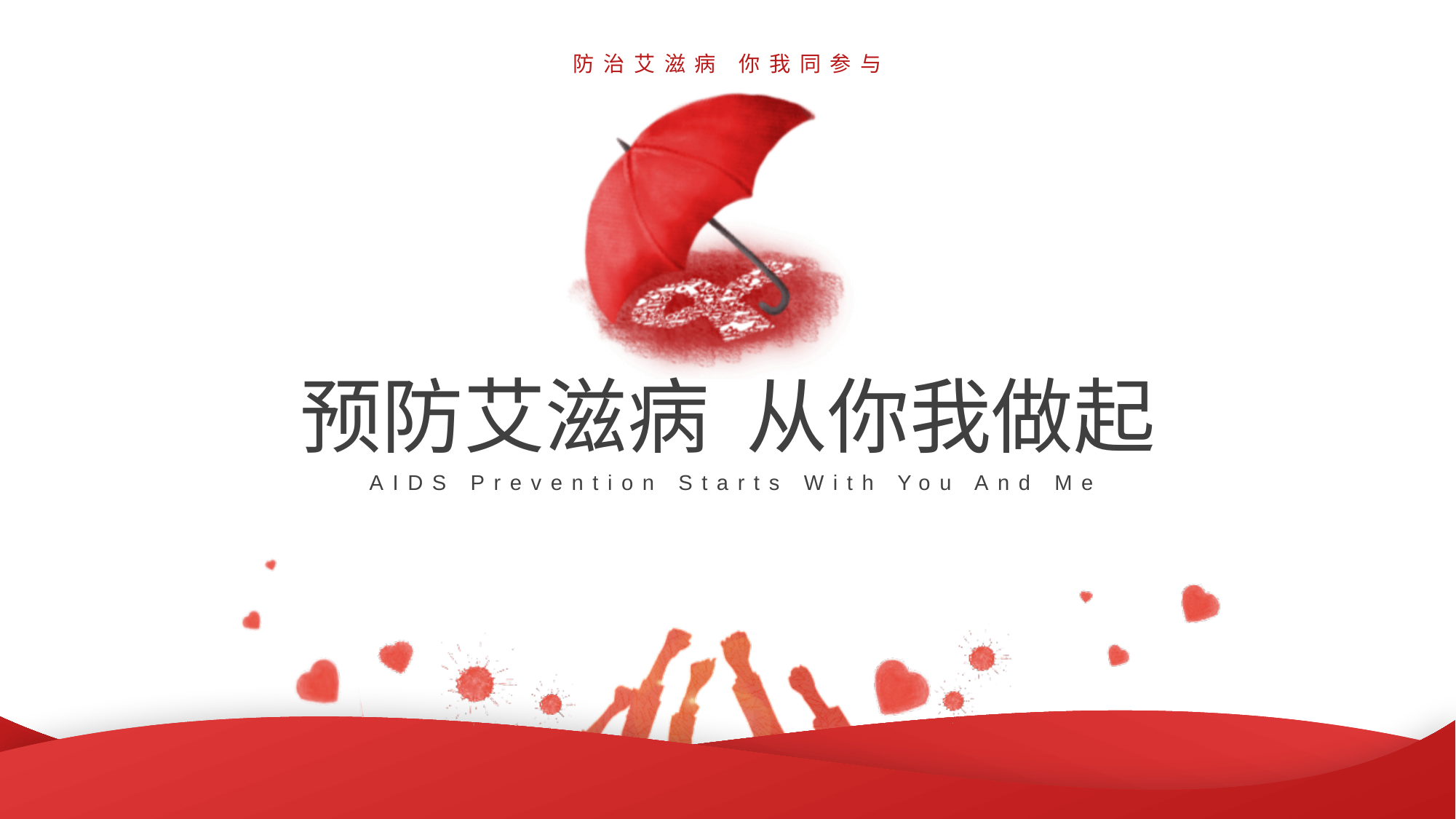

防治艾滋病 你我同参与
预防艾滋病  从你我做起
AIDS Prevention Starts With You And Me